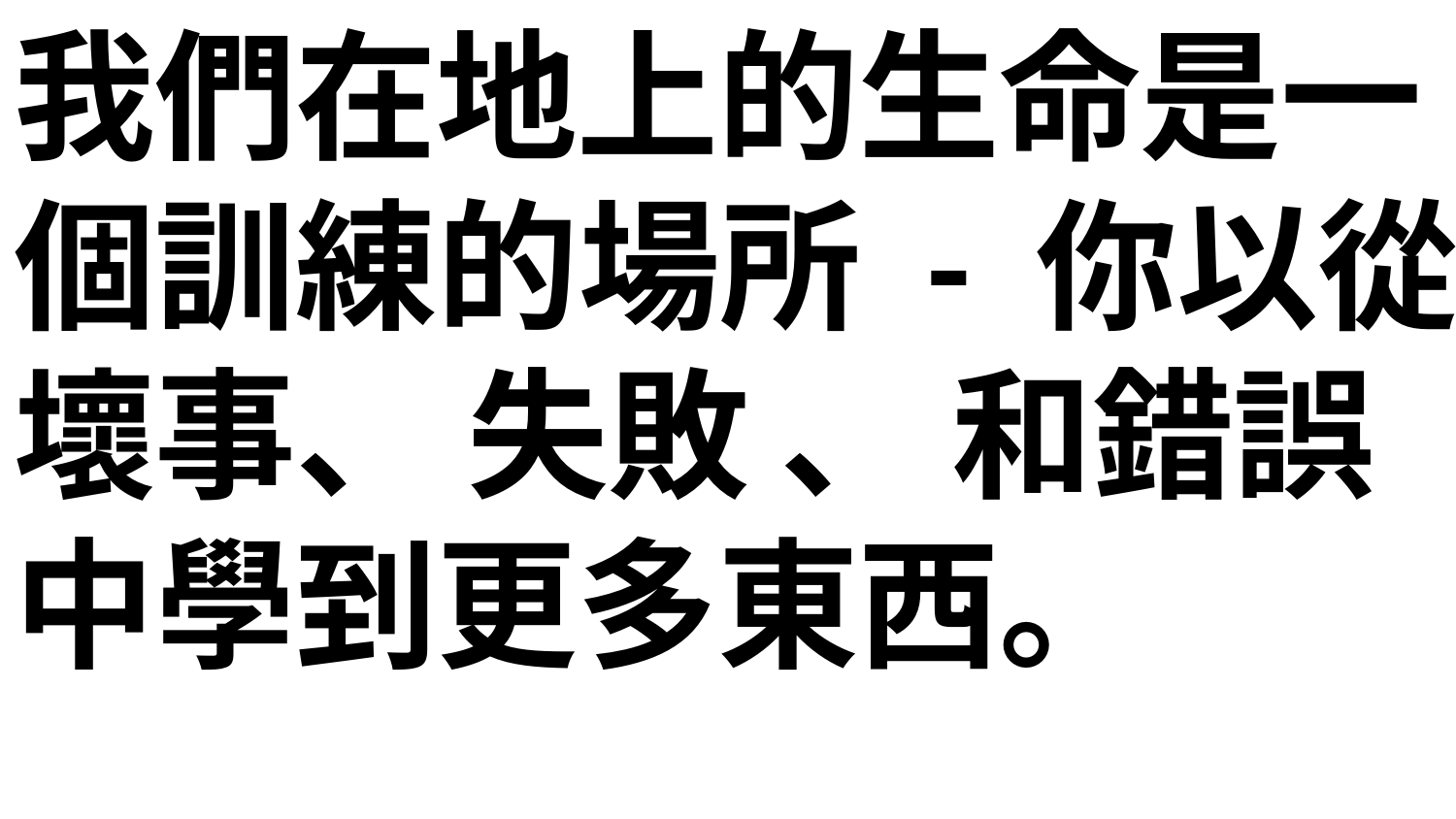

我們在地上的生命是一個訓練的場所 - 你以從壞事、 失敗 、 和錯誤中學到更多東西。